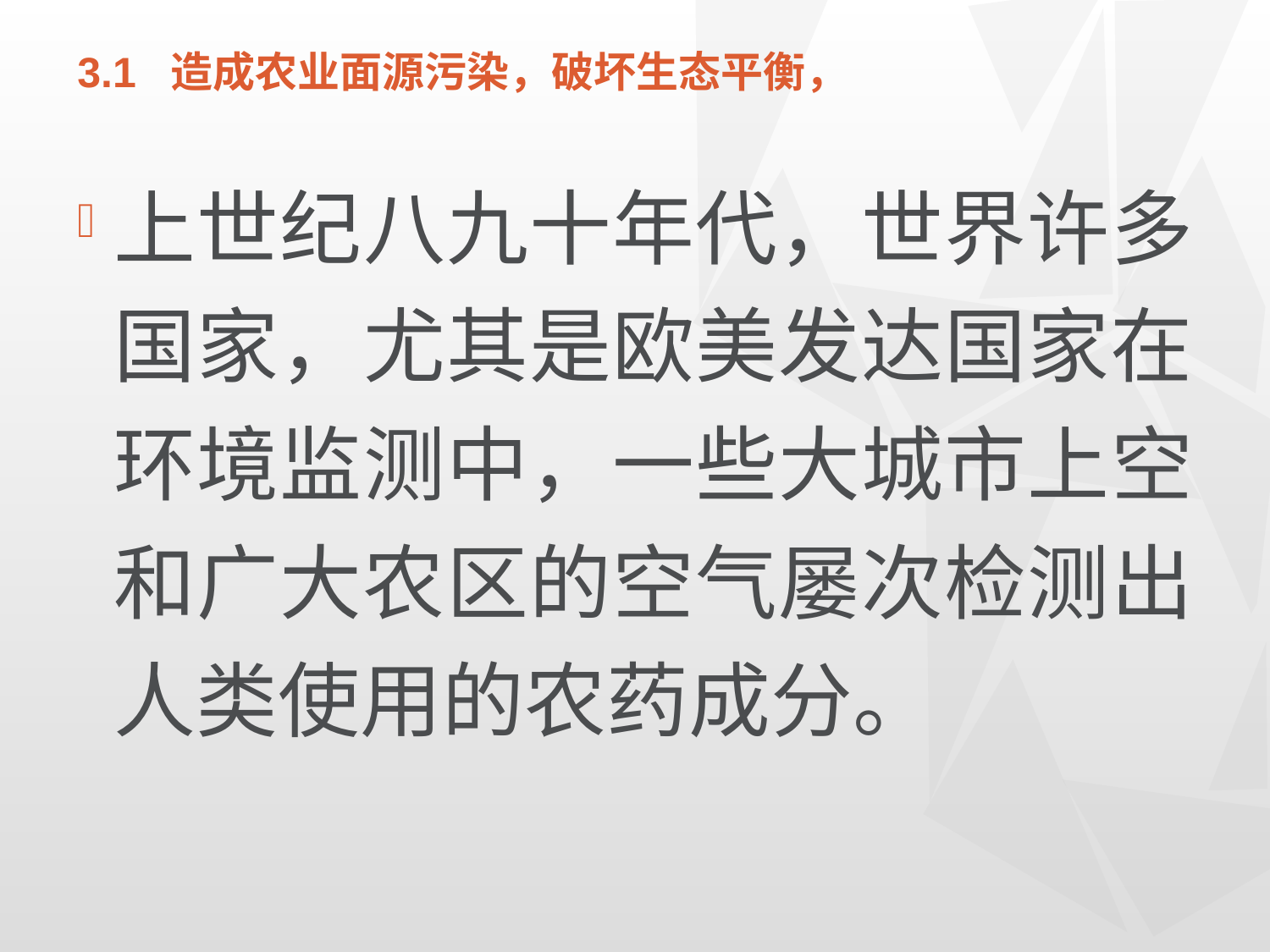

# 3.1  造成农业面源污染，破坏生态平衡，
上世纪八九十年代，世界许多国家，尤其是欧美发达国家在环境监测中，一些大城市上空和广大农区的空气屡次检测出人类使用的农药成分。